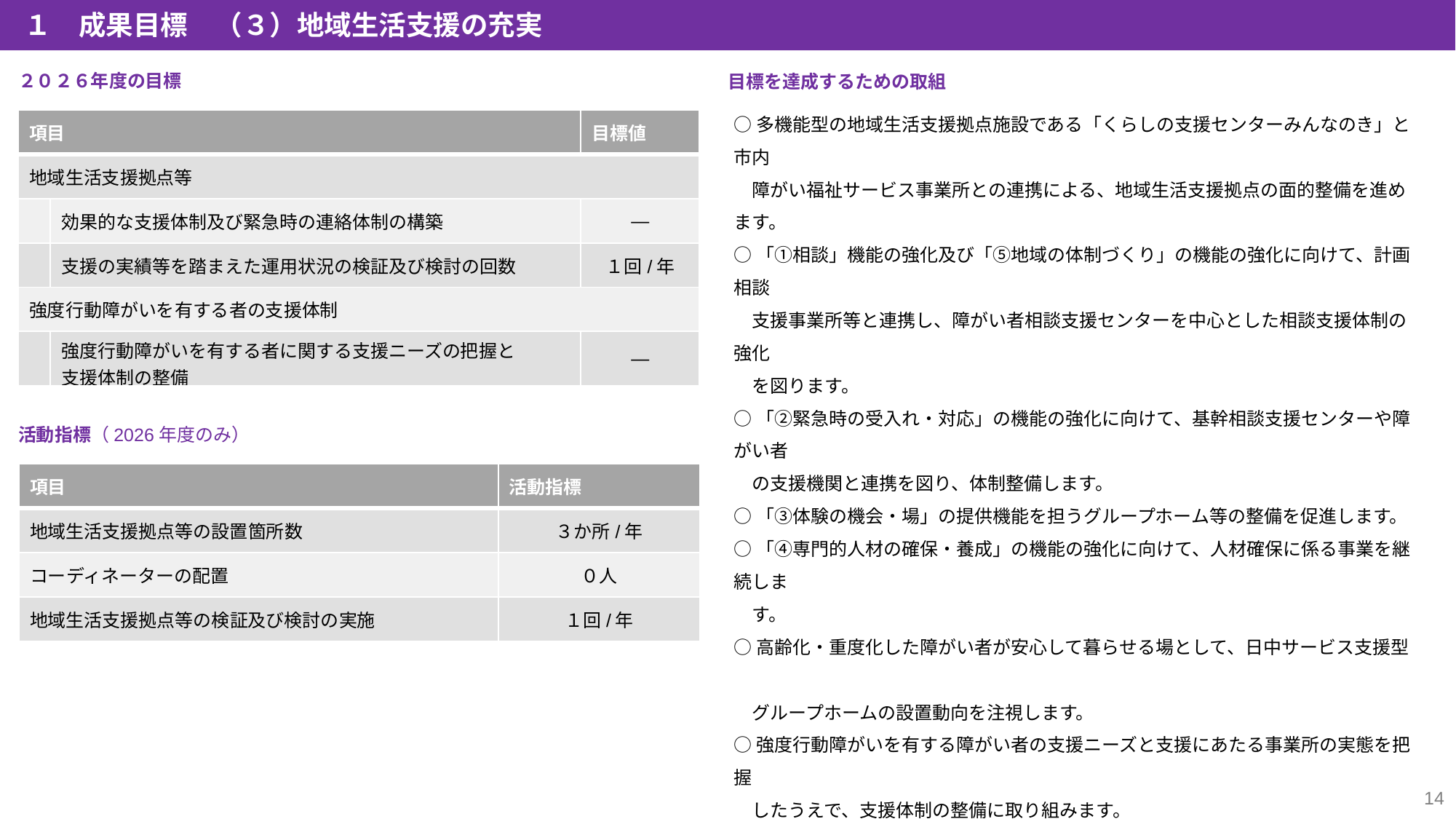

１　成果目標　（３）地域生活支援の充実

２０２６年度の目標
目標を達成するための取組
○多機能型の地域生活支援拠点施設である「くらしの支援センターみんなのき」と市内
　障がい福祉サービス事業所との連携による、地域生活支援拠点の面的整備を進めます。
○「①相談」機能の強化及び「⑤地域の体制づくり」の機能の強化に向けて、計画相談
　支援事業所等と連携し、障がい者相談支援センターを中心とした相談支援体制の強化
　を図ります。
○「②緊急時の受入れ・対応」の機能の強化に向けて、基幹相談支援センターや障がい者
　の支援機関と連携を図り、体制整備します。
○「③体験の機会・場」の提供機能を担うグループホーム等の整備を促進します。
○「④専門的人材の確保・養成」の機能の強化に向けて、人材確保に係る事業を継続しま
　す。
○高齢化・重度化した障がい者が安心して暮らせる場として、日中サービス支援型
　グループホームの設置動向を注視します。
○強度行動障がいを有する障がい者の支援ニーズと支援にあたる事業所の実態を把握
　したうえで、支援体制の整備に取り組みます。
○強度行動障がいを有する障がい者に関し、大阪府強度行動障がい地域連携モデル
　（令和４年３月）を参考とし、 地域の関係機関が連携した支援体制を研究のうえ整備を
　進めます。

●地域生活支援拠点等に求められる５つの機能
　①相談、②緊急時の受入れ・対応、③体験の機会・場、④専門的人材の確保・養成
　⑤地域の体制づくり
| 項目 |  | 目標値 |
| --- | --- | --- |
| 地域生活支援拠点等 |  |  |
|  | 効果的な支援体制及び緊急時の連絡体制の構築 | ― |
|  | 支援の実績等を踏まえた運用状況の検証及び検討の回数 | １回/年 |
| 強度行動障がいを有する者の支援体制 |  |  |
|  | 強度行動障がいを有する者に関する支援ニーズの把握と 支援体制の整備 | ― |
活動指標（2026年度のみ）
| 項目 | 活動指標 |
| --- | --- |
| 地域生活支援拠点等の設置箇所数 | ３か所/年 |
| コーディネーターの配置 | ０人 |
| 地域生活支援拠点等の検証及び検討の実施 | １回/年 |
14